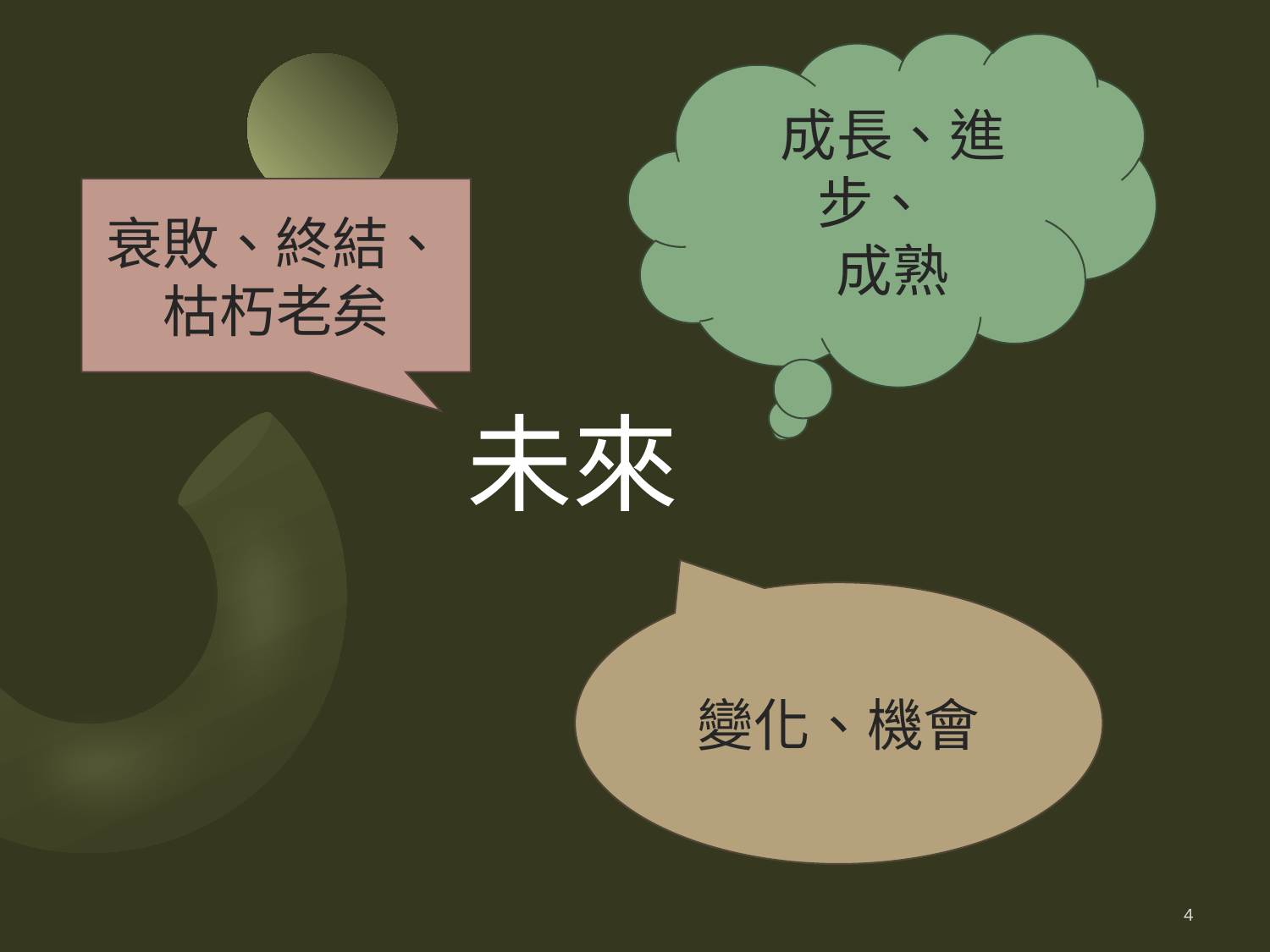

成長、進步、
   成熟
# 未來
衰敗、終結、枯朽老矣
變化、機會
4